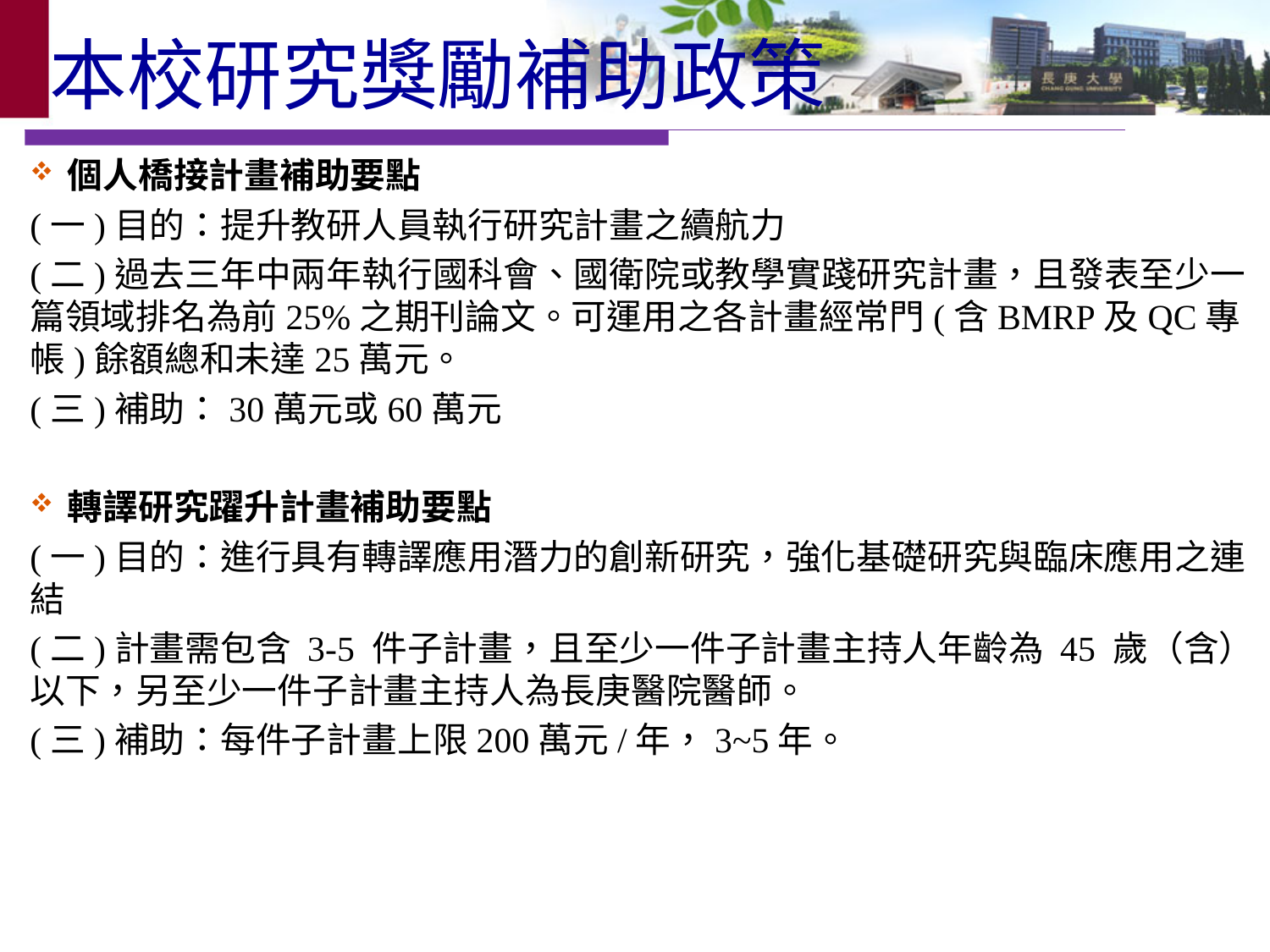

# 本校研究獎勵補助政策
個人橋接計畫補助要點
(一)目的：提升教研人員執行研究計畫之續航力
(二)過去三年中兩年執行國科會、國衛院或教學實踐研究計畫，且發表至少一篇領域排名為前25%之期刊論文。可運用之各計畫經常門(含BMRP及QC專帳)餘額總和未達25萬元。
(三)補助：30萬元或60萬元

轉譯研究躍升計畫補助要點
(一)目的：進行具有轉譯應用潛力的創新研究，強化基礎研究與臨床應用之連結
(二)計畫需包含 3-5 件子計畫，且至少一件子計畫主持人年齡為 45 歲（含）以下，另至少一件子計畫主持人為長庚醫院醫師。
(三)補助：每件子計畫上限200萬元/年，3~5年。